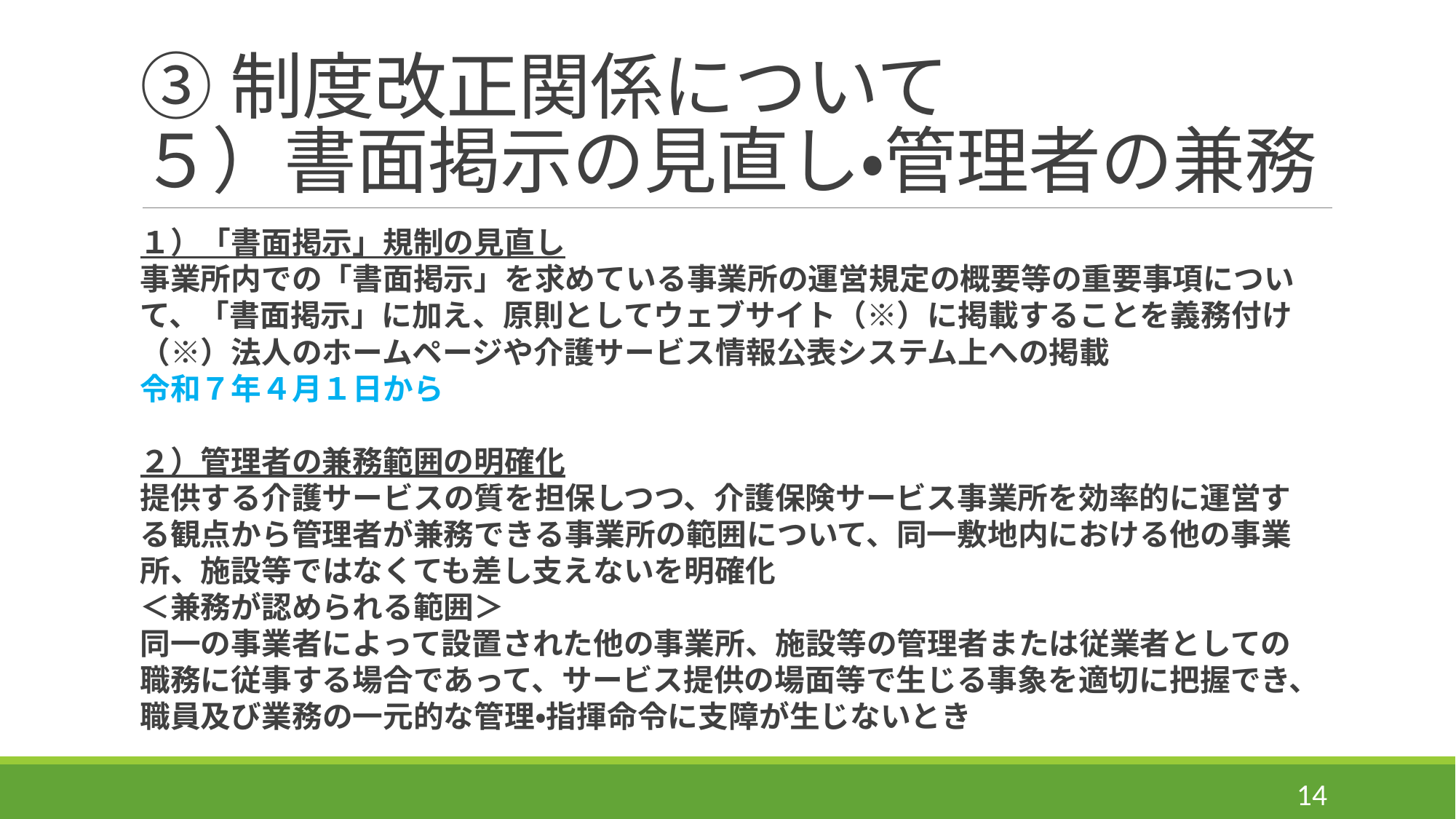

# ③制度改正関係について ５）書面掲示の見直し・管理者の兼務
１）「書面掲示」規制の見直し
事業所内での「書面掲示」を求めている事業所の運営規定の概要等の重要事項について、「書面掲示」に加え、原則としてウェブサイト（※）に掲載することを義務付け
（※）法人のホームページや介護サービス情報公表システム上への掲載
令和７年４月１日から

２）管理者の兼務範囲の明確化
提供する介護サービスの質を担保しつつ、介護保険サービス事業所を効率的に運営する観点から管理者が兼務できる事業所の範囲について、同一敷地内における他の事業所、施設等ではなくても差し支えないを明確化
＜兼務が認められる範囲＞
同一の事業者によって設置された他の事業所、施設等の管理者または従業者としての職務に従事する場合であって、サービス提供の場面等で生じる事象を適切に把握でき、職員及び業務の一元的な管理・指揮命令に支障が生じないとき

14